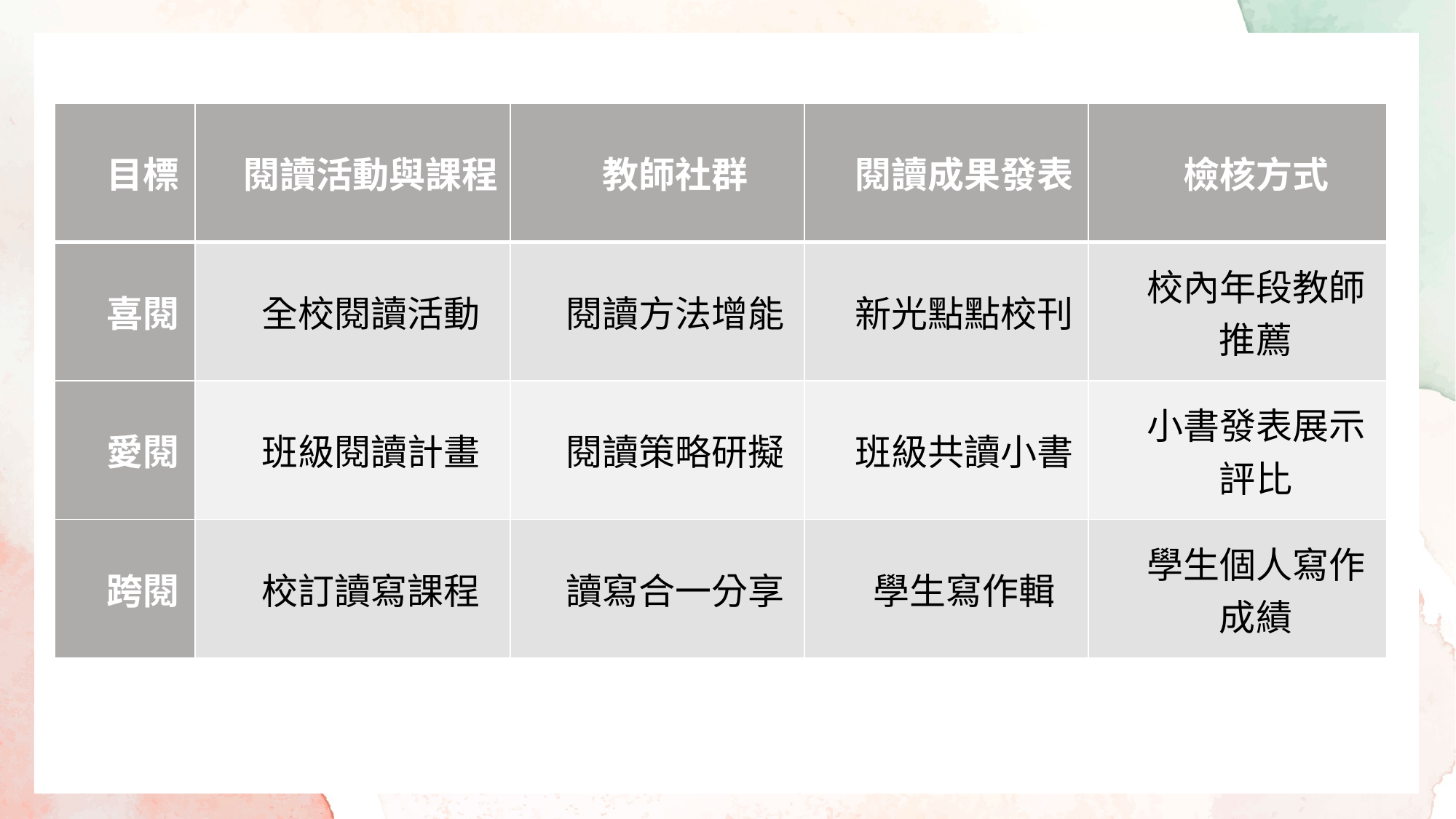

| 目標 | 閱讀活動與課程 | 教師社群 | 閱讀成果發表 | 檢核方式 |
| --- | --- | --- | --- | --- |
| 喜閱 | 全校閱讀活動 | 閱讀方法增能 | 新光點點校刊 | 校內年段教師推薦 |
| 愛閱 | 班級閱讀計畫 | 閱讀策略研擬 | 班級共讀小書 | 小書發表展示評比 |
| 跨閱 | 校訂讀寫課程 | 讀寫合一分享 | 學生寫作輯 | 學生個人寫作成績 |